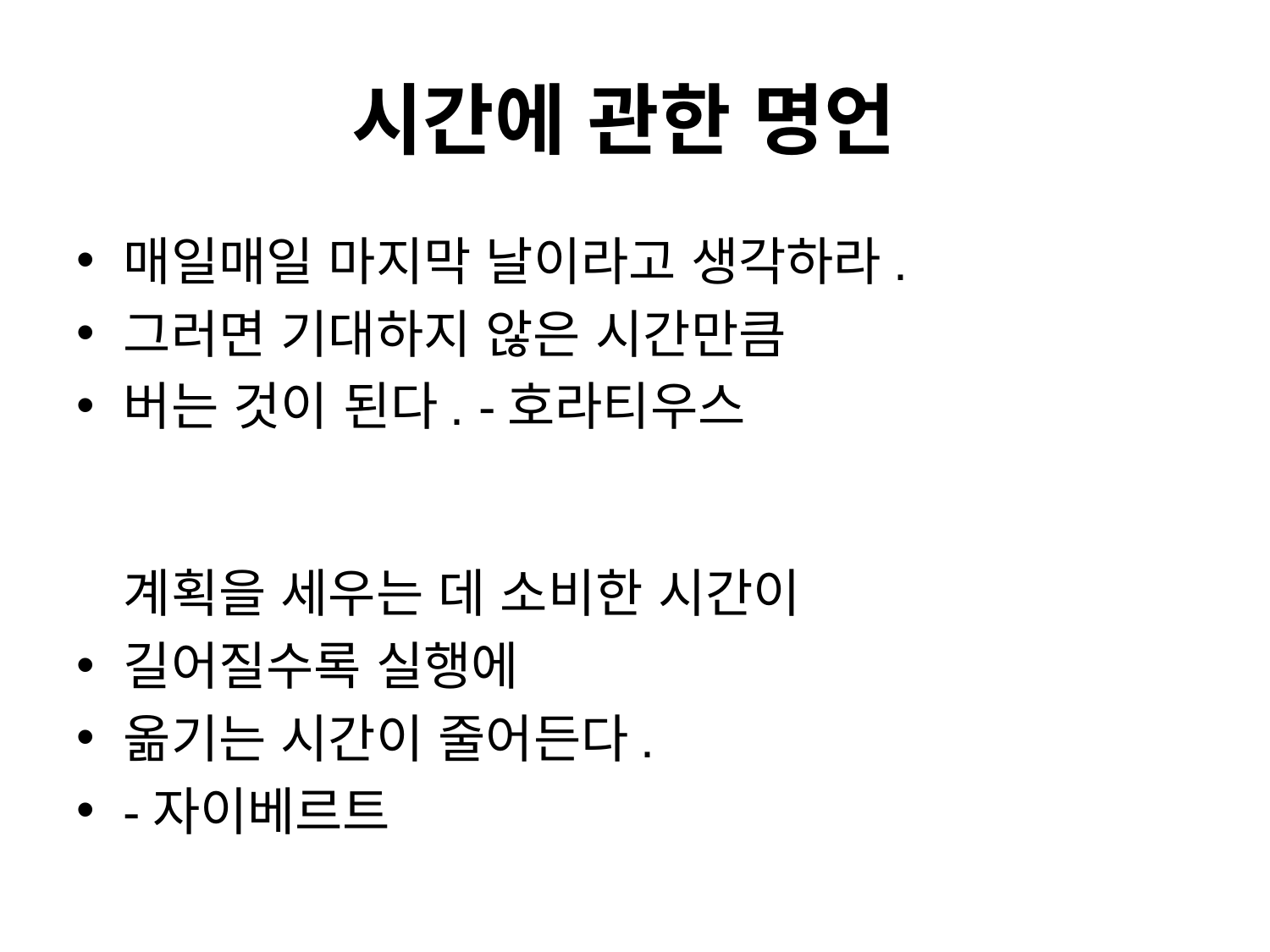

# 시간에 관한 명언
매일매일 마지막 날이라고 생각하라.
그러면 기대하지 않은 시간만큼
버는 것이 된다. -호라티우스
계획을 세우는 데 소비한 시간이
길어질수록 실행에
옮기는 시간이 줄어든다.
-자이베르트